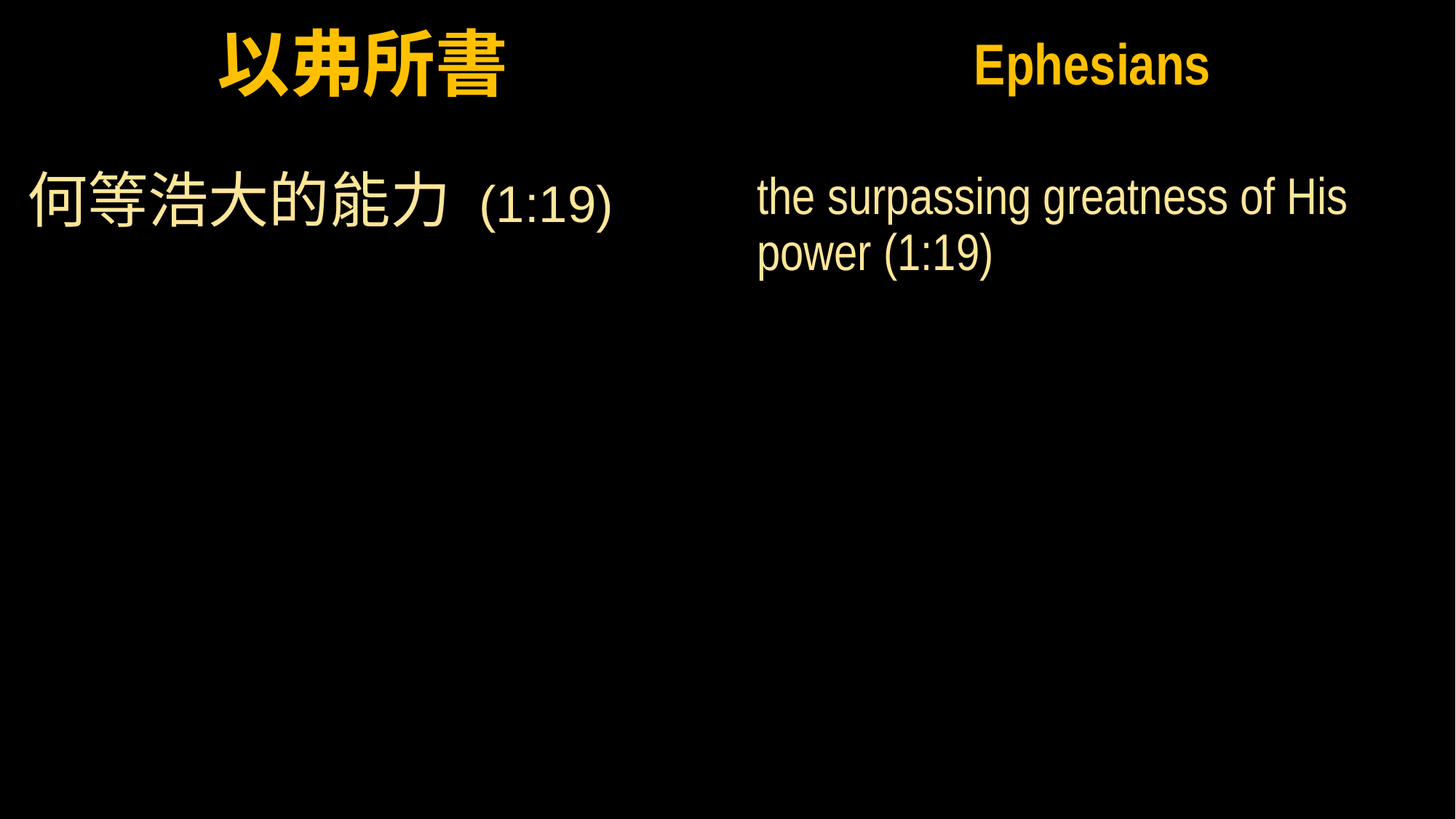

以弗所書

何等浩大的能力 (1:19)

Ephesians

the surpassing greatness of His power (1:19)